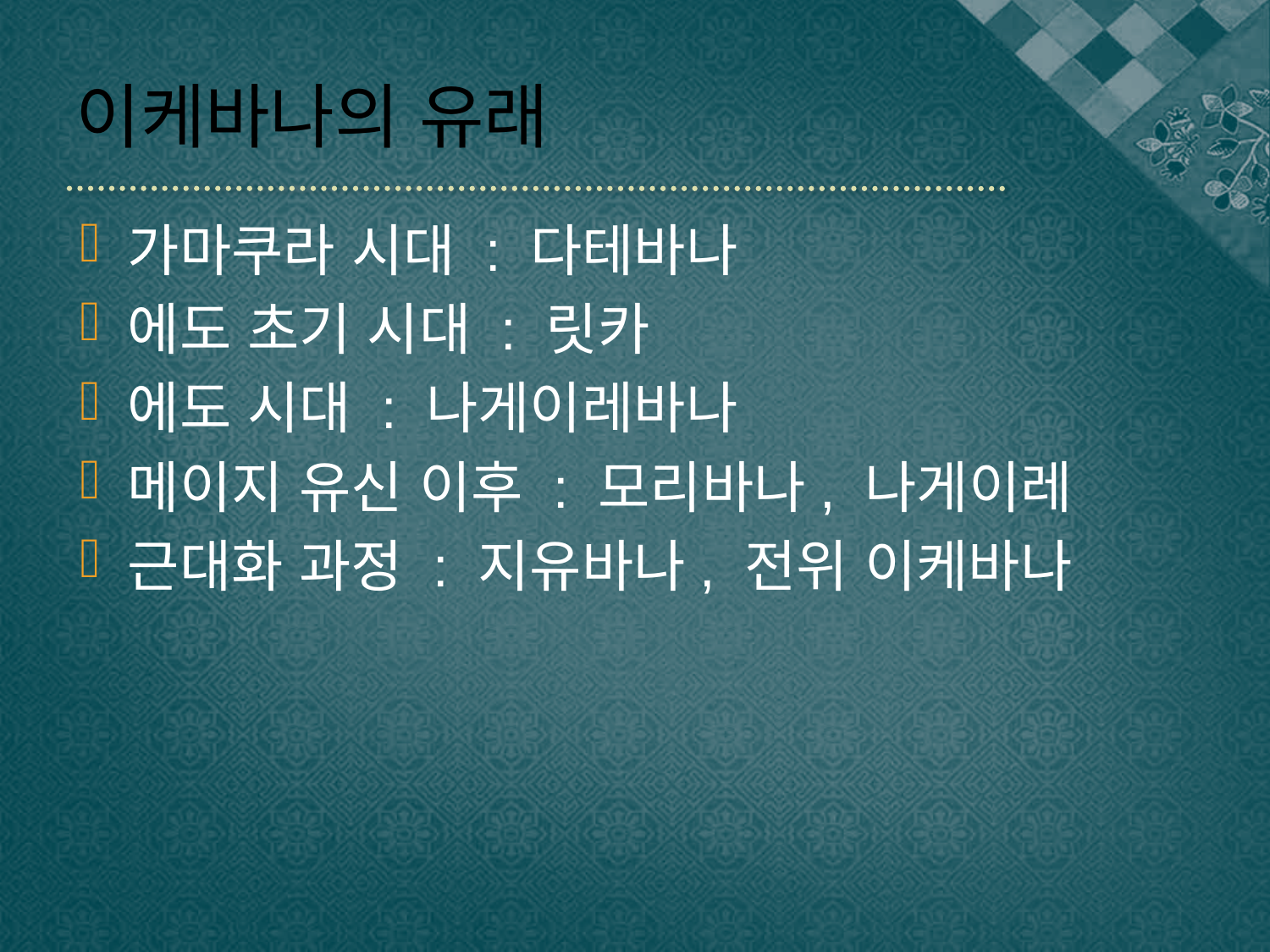

# 이케바나의 유래
가마쿠라 시대 : 다테바나
에도 초기 시대 : 릿카
에도 시대 : 나게이레바나
메이지 유신 이후 : 모리바나, 나게이레
근대화 과정 : 지유바나, 전위 이케바나